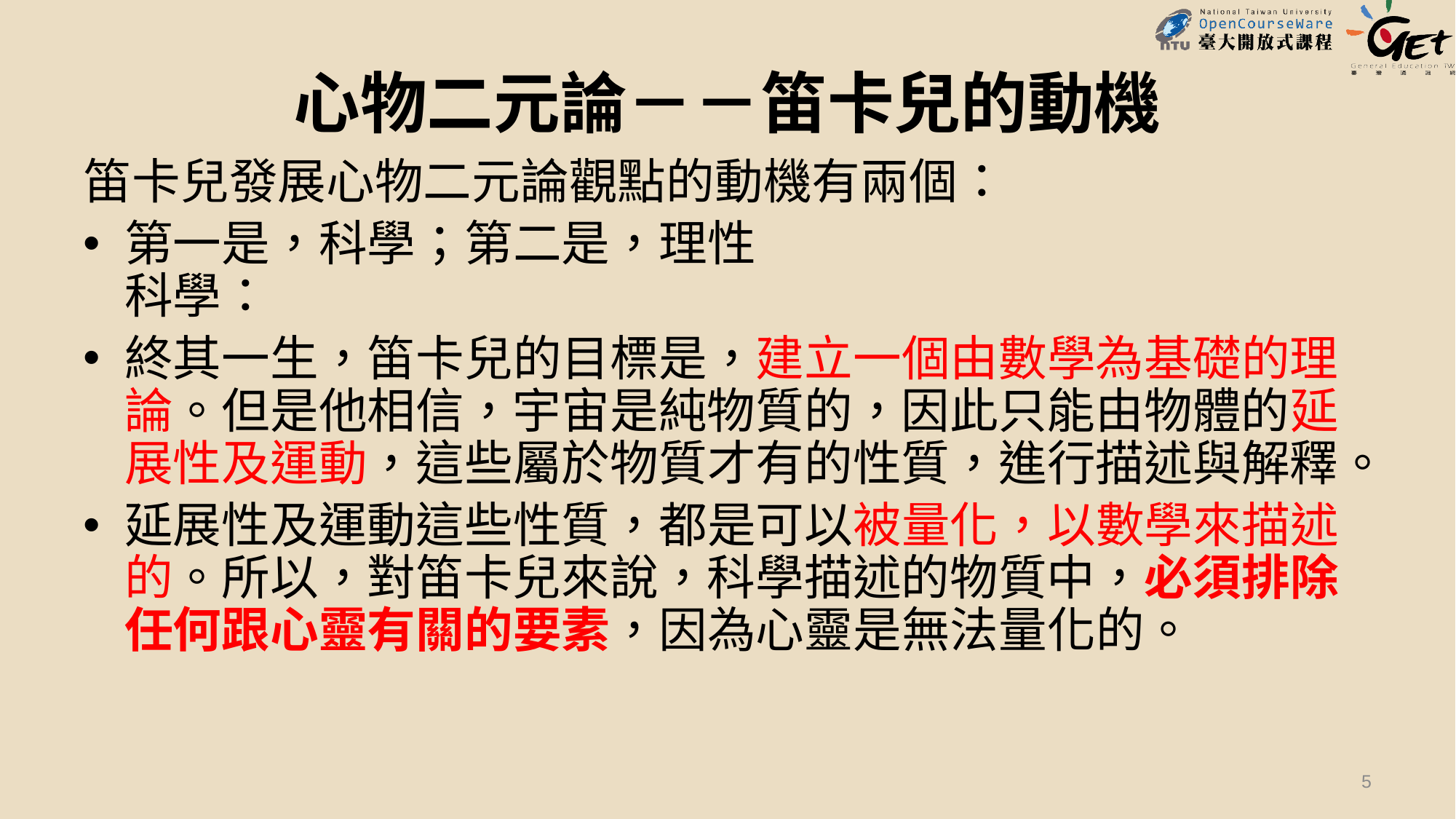

# 心物二元論－－笛卡兒的動機
笛卡兒發展心物二元論觀點的動機有兩個：
第一是，科學；第二是，理性
科學：
終其一生，笛卡兒的目標是，建立一個由數學為基礎的理論。但是他相信，宇宙是純物質的，因此只能由物體的延展性及運動，這些屬於物質才有的性質，進行描述與解釋。
延展性及運動這些性質，都是可以被量化，以數學來描述的。所以，對笛卡兒來說，科學描述的物質中，必須排除任何跟心靈有關的要素，因為心靈是無法量化的。
5